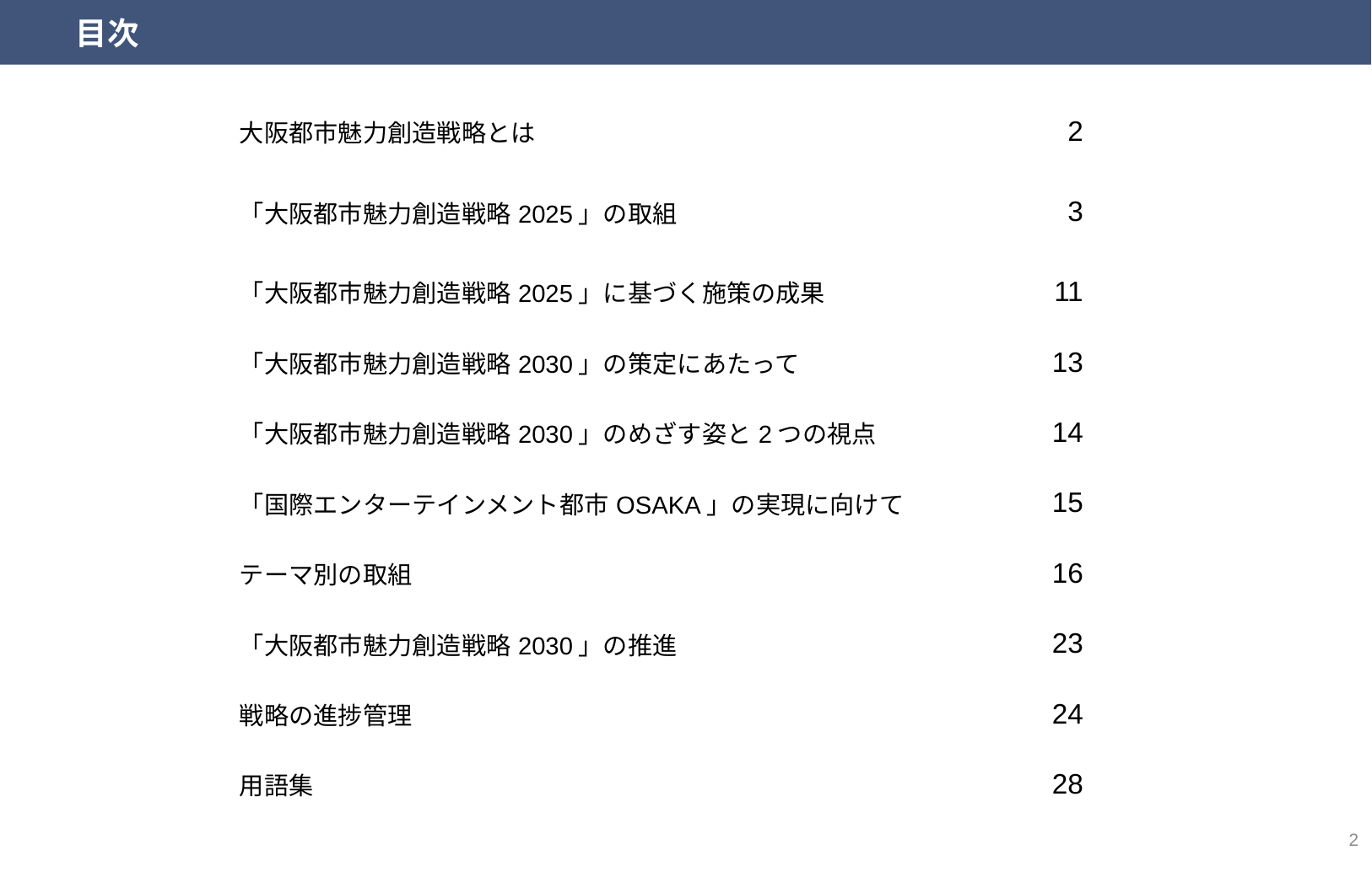

目次
| 大阪都市魅力創造戦略とは | 2 |
| --- | --- |
| 「大阪都市魅力創造戦略2025」の取組 | 3 |
| 「大阪都市魅力創造戦略2025」に基づく施策の成果 | 11 |
| 「大阪都市魅力創造戦略2030」の策定にあたって | 13 |
| 「大阪都市魅力創造戦略2030」のめざす姿と2つの視点 | 14 |
| 「国際エンターテインメント都市OSAKA」の実現に向けて | 15 |
| テーマ別の取組 | 16 |
| 「大阪都市魅力創造戦略2030」の推進 | 23 |
| 戦略の進捗管理 | 24 |
| 用語集 | 28 |
2